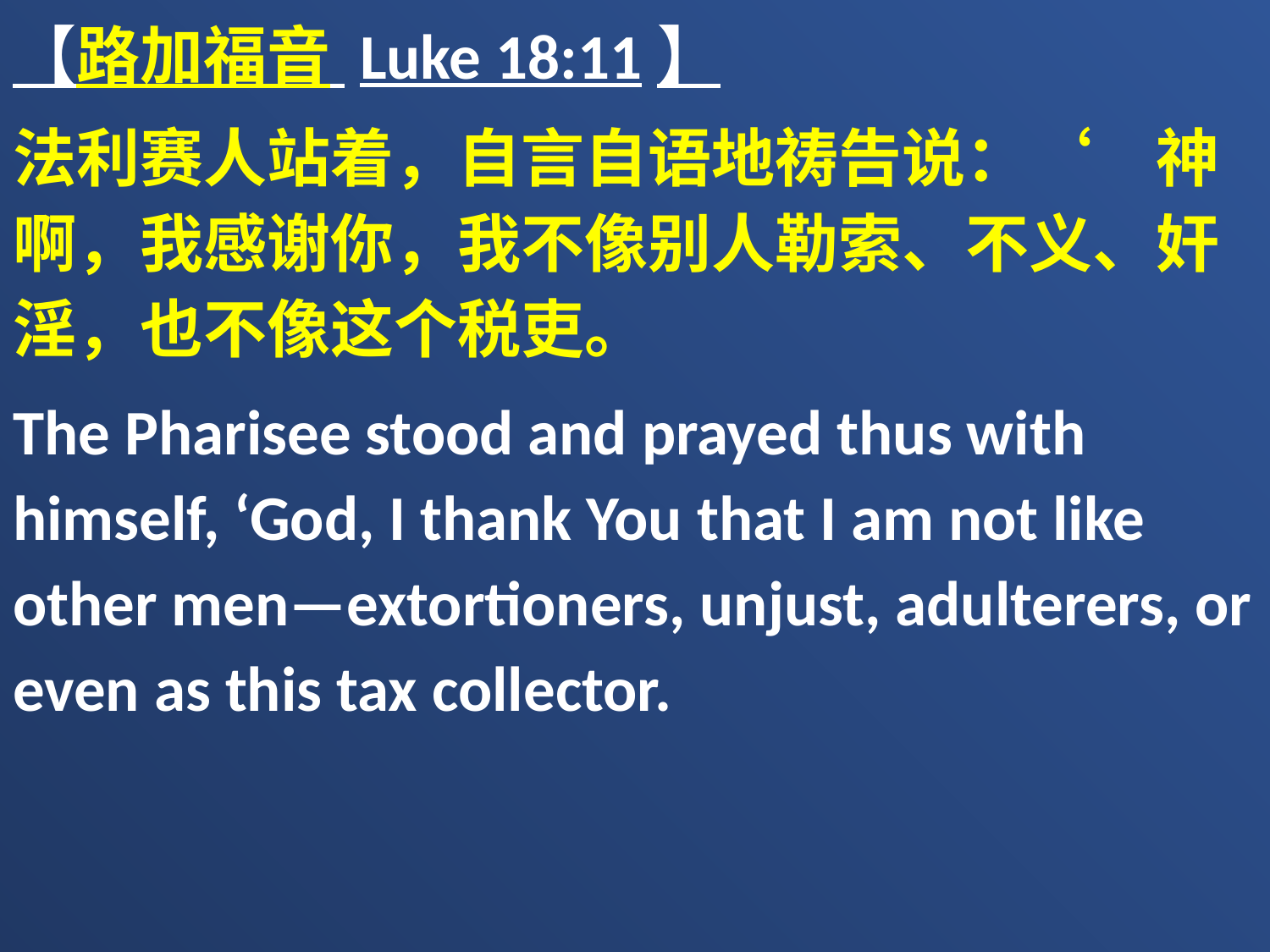

【路加福音 Luke 18:11】
法利赛人站着，自言自语地祷告说：‘　神啊，我感谢你，我不像别人勒索、不义、奸淫，也不像这个税吏。
The Pharisee stood and prayed thus with himself, ‘God, I thank You that I am not like other men—extortioners, unjust, adulterers, or even as this tax collector.